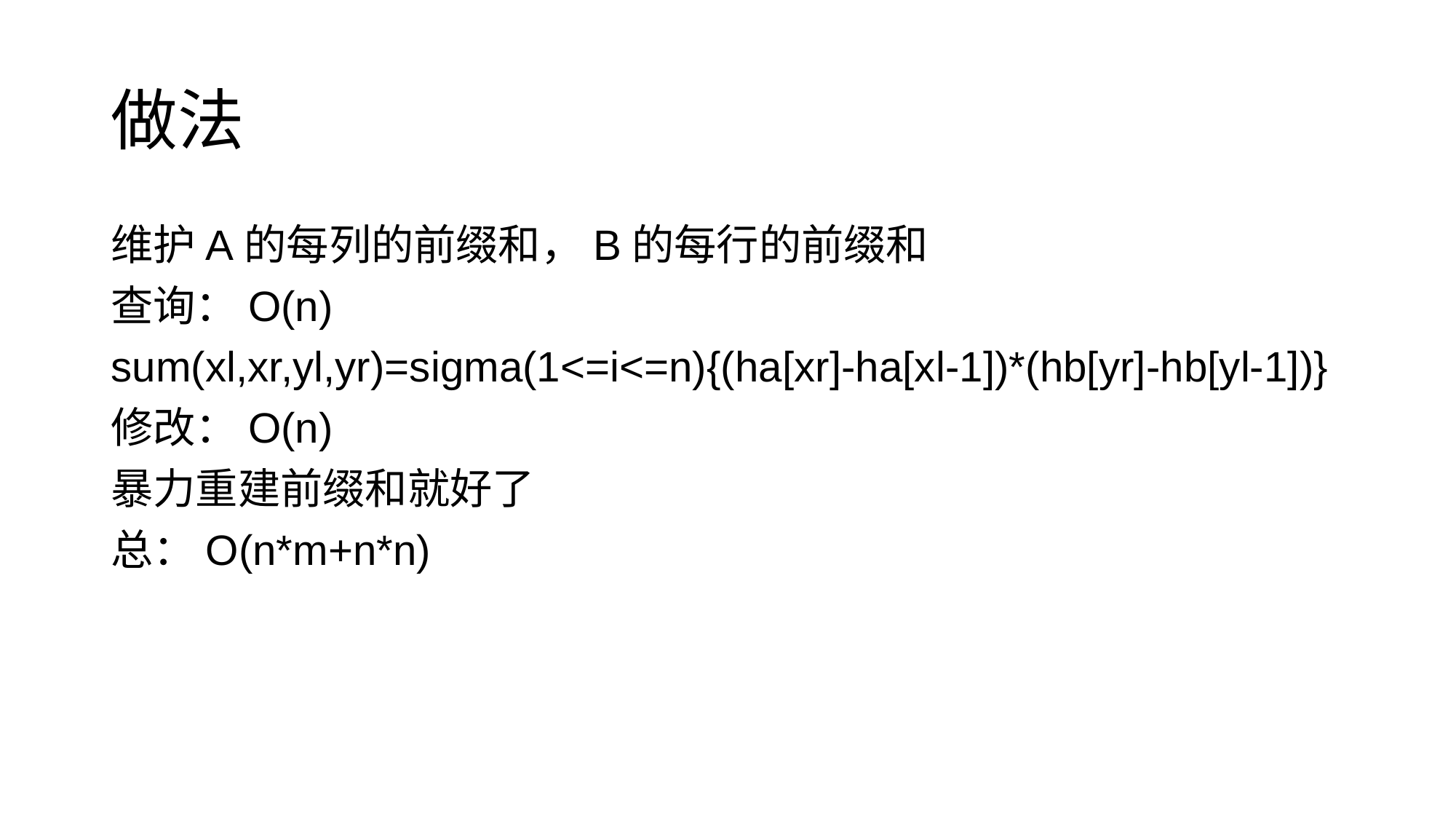

# 做法
维护A的每列的前缀和，B的每行的前缀和
查询：O(n)
sum(xl,xr,yl,yr)=sigma(1<=i<=n){(ha[xr]-ha[xl-1])*(hb[yr]-hb[yl-1])}
修改：O(n)
暴力重建前缀和就好了
总：O(n*m+n*n)